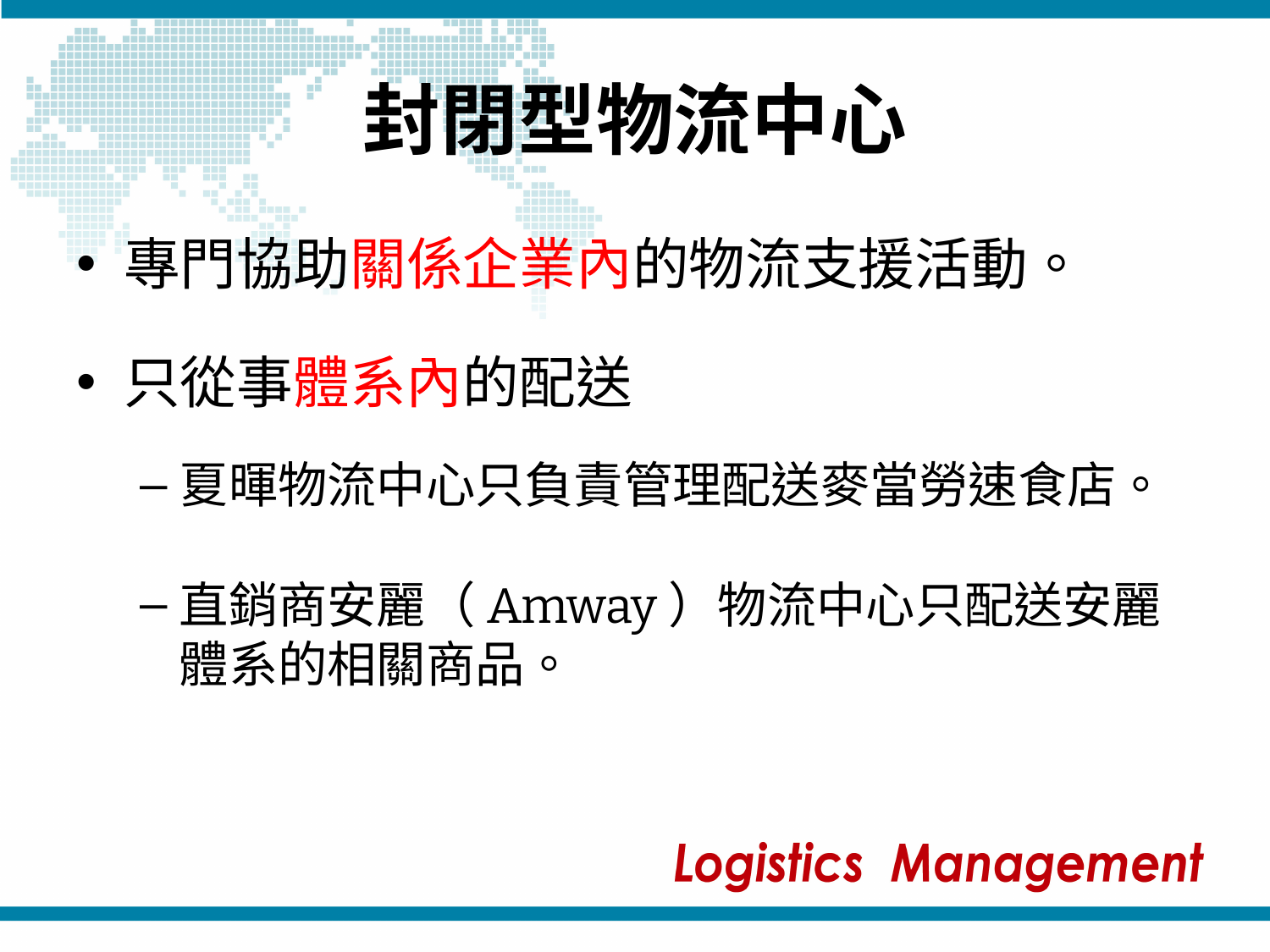

# 封閉型物流中心
專門協助關係企業內的物流支援活動。

只從事體系內的配送

夏暉物流中心只負責管理配送麥當勞速食店。

直銷商安麗（Amway）物流中心只配送安麗體系的相關商品。